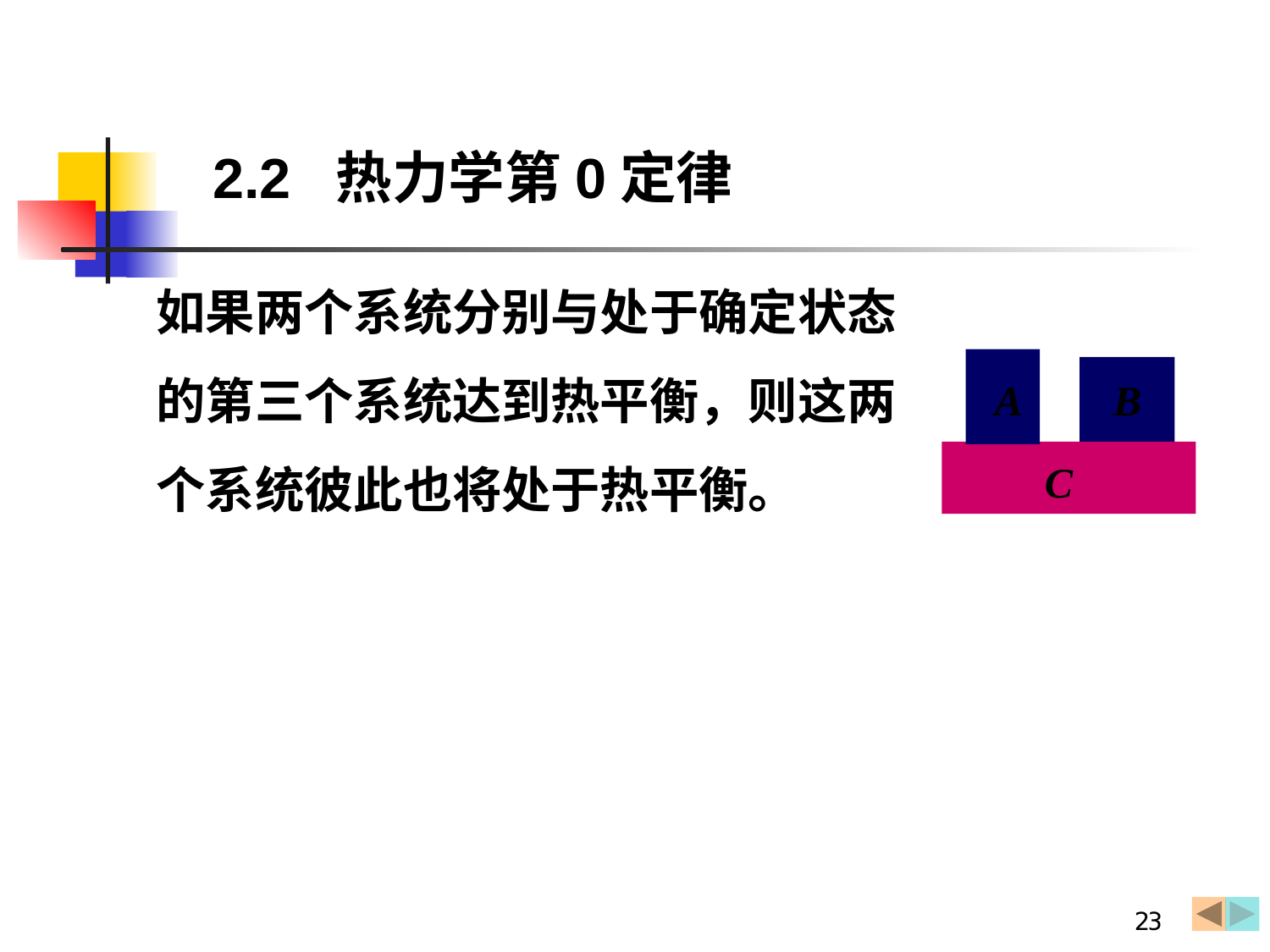

2.2  热力学第0定律
如果两个系统分别与处于确定状态
的第三个系统达到热平衡，则这两
个系统彼此也将处于热平衡。

A
B

C
23